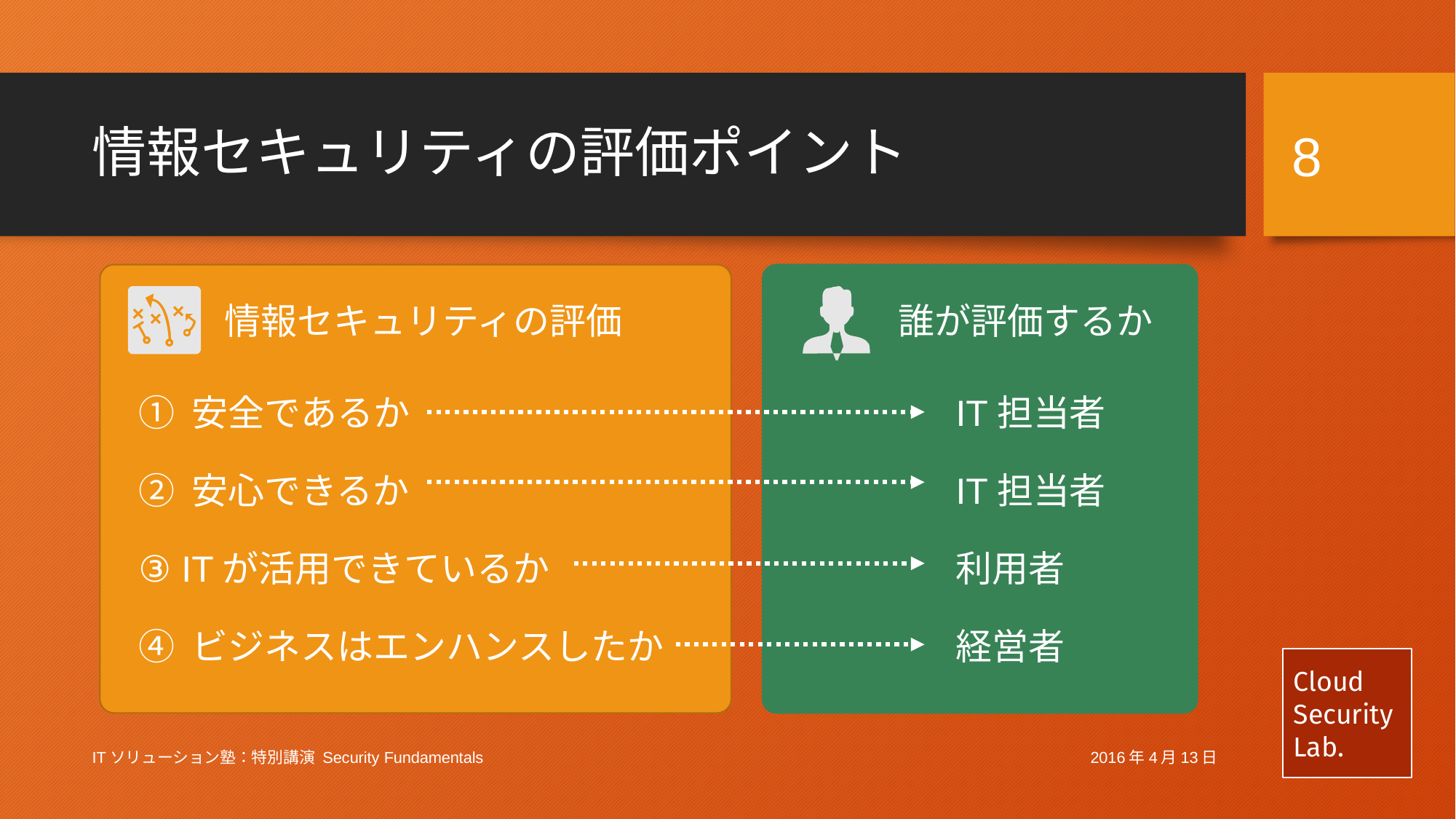

8
# 情報セキュリティの評価ポイント

情報セキュリティの評価
誰が評価するか
① 安全であるか
IT担当者
② 安心できるか
IT担当者
③ ITが活用できているか
利用者
④ ビジネスはエンハンスしたか
経営者
2016年4月13日
ITソリューション塾：特別講演 Security Fundamentals